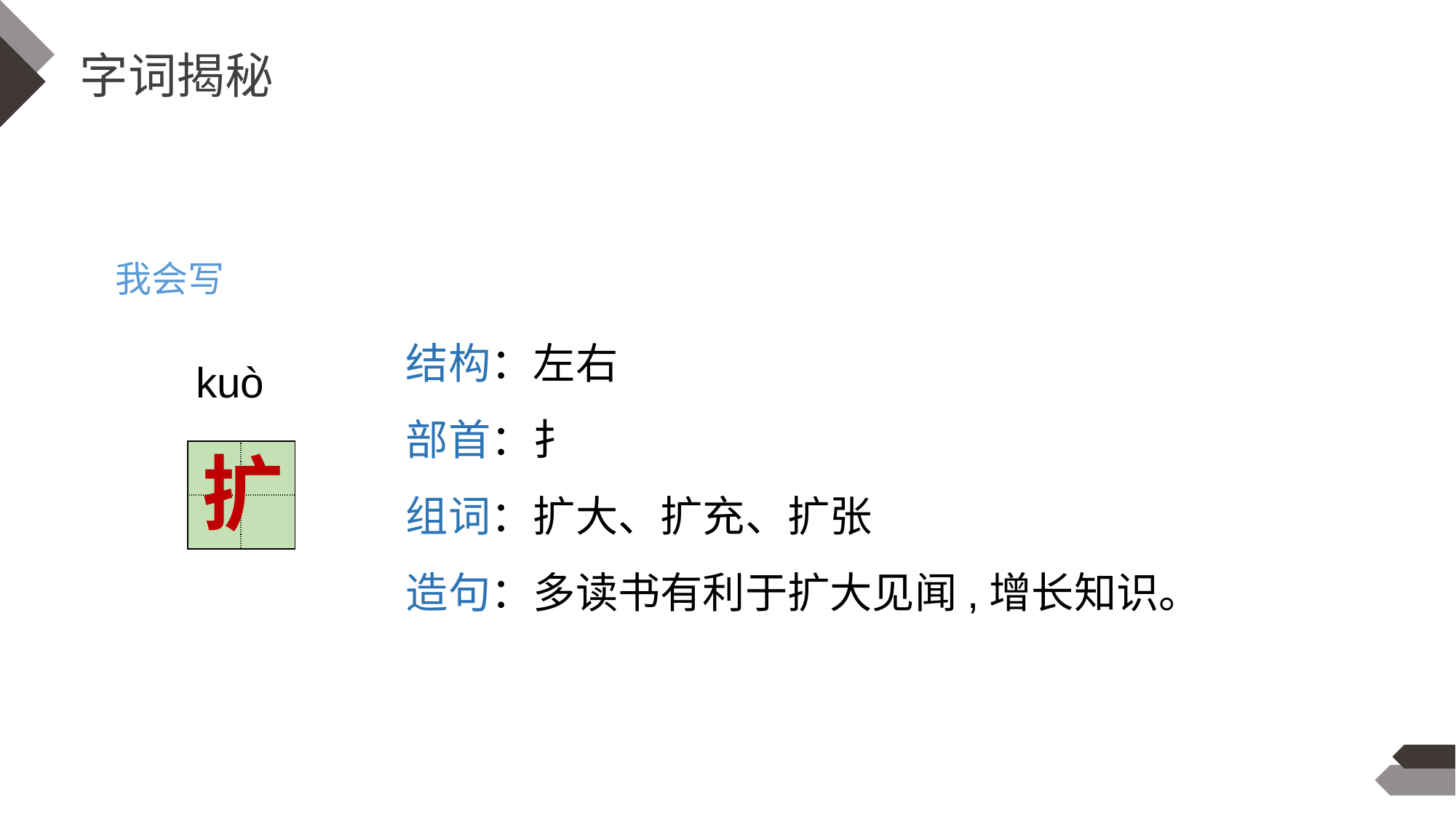

字词揭秘
我会写
结构：左右
部首：扌
组词：扩大、扩充、扩张
造句：多读书有利于扩大见闻,增长知识。
kuò
扩
|  |  |
| --- | --- |
|  |  |